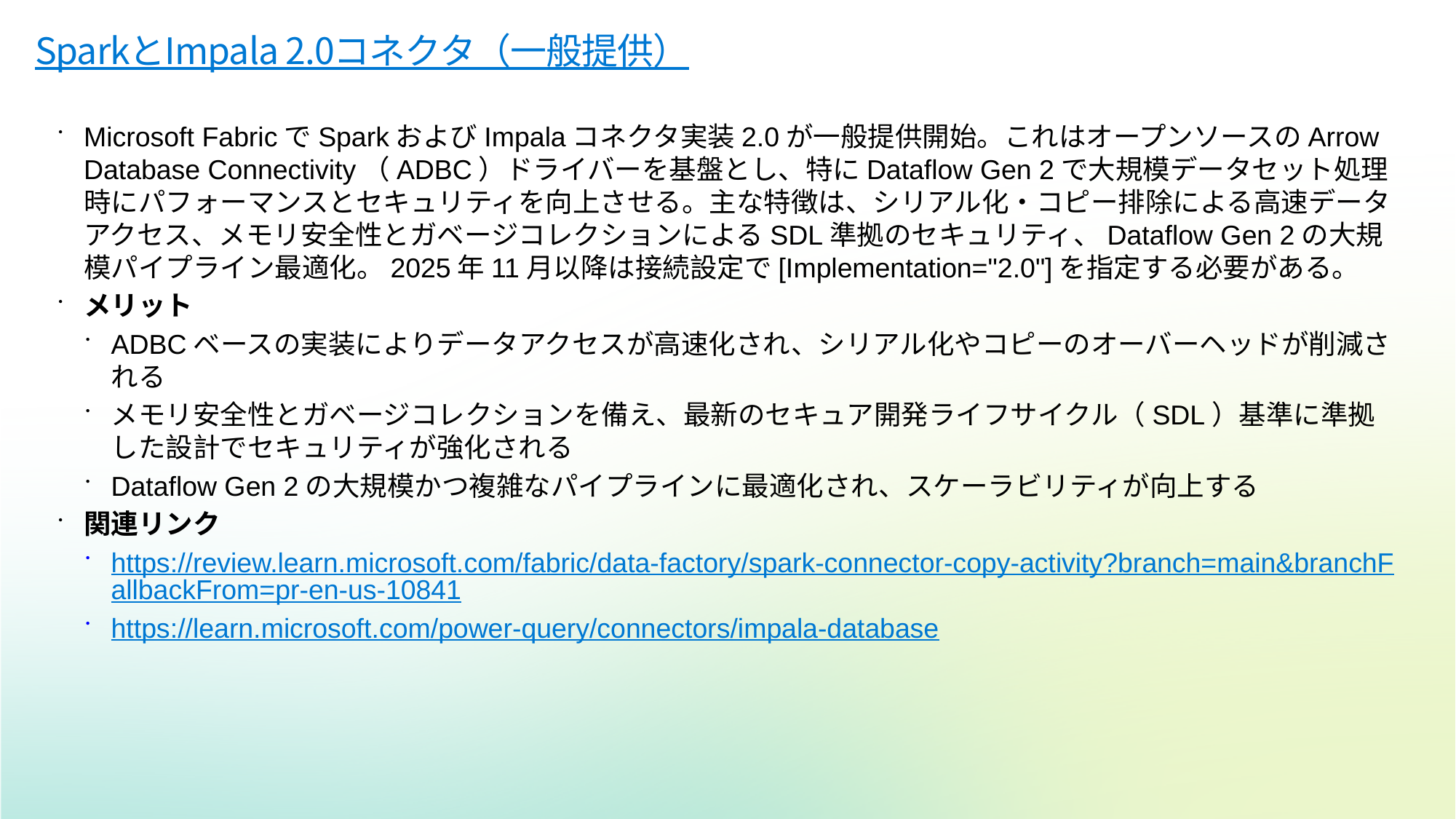

# SparkとImpala 2.0コネクタ（一般提供）
Microsoft FabricでSparkおよびImpalaコネクタ実装2.0が一般提供開始。これはオープンソースのArrow Database Connectivity（ADBC）ドライバーを基盤とし、特にDataflow Gen 2で大規模データセット処理時にパフォーマンスとセキュリティを向上させる。主な特徴は、シリアル化・コピー排除による高速データアクセス、メモリ安全性とガベージコレクションによるSDL準拠のセキュリティ、Dataflow Gen 2の大規模パイプライン最適化。2025年11月以降は接続設定で[Implementation="2.0"]を指定する必要がある。
メリット
ADBCベースの実装によりデータアクセスが高速化され、シリアル化やコピーのオーバーヘッドが削減される
メモリ安全性とガベージコレクションを備え、最新のセキュア開発ライフサイクル（SDL）基準に準拠した設計でセキュリティが強化される
Dataflow Gen 2の大規模かつ複雑なパイプラインに最適化され、スケーラビリティが向上する
関連リンク
https://review.learn.microsoft.com/fabric/data-factory/spark-connector-copy-activity?branch=main&branchFallbackFrom=pr-en-us-10841
https://learn.microsoft.com/power-query/connectors/impala-database